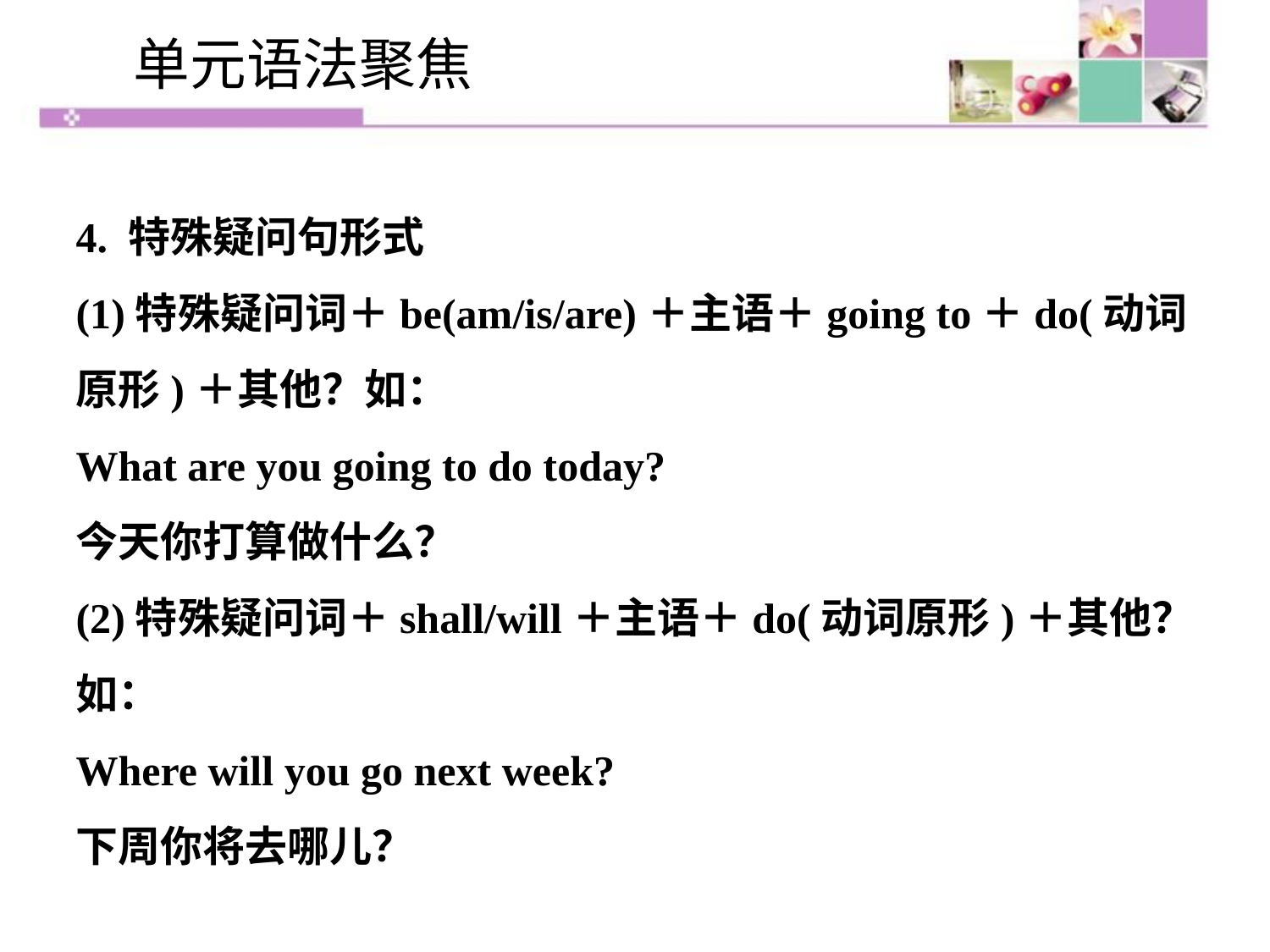

单元语法聚焦
4. 特殊疑问句形式
(1)特殊疑问词＋be(am/is/are)＋主语＋going to＋do(动词原形)＋其他？如：
What are you going to do today?
今天你打算做什么？
(2)特殊疑问词＋shall/will＋主语＋do(动词原形)＋其他？如：
Where will you go next week?
下周你将去哪儿？